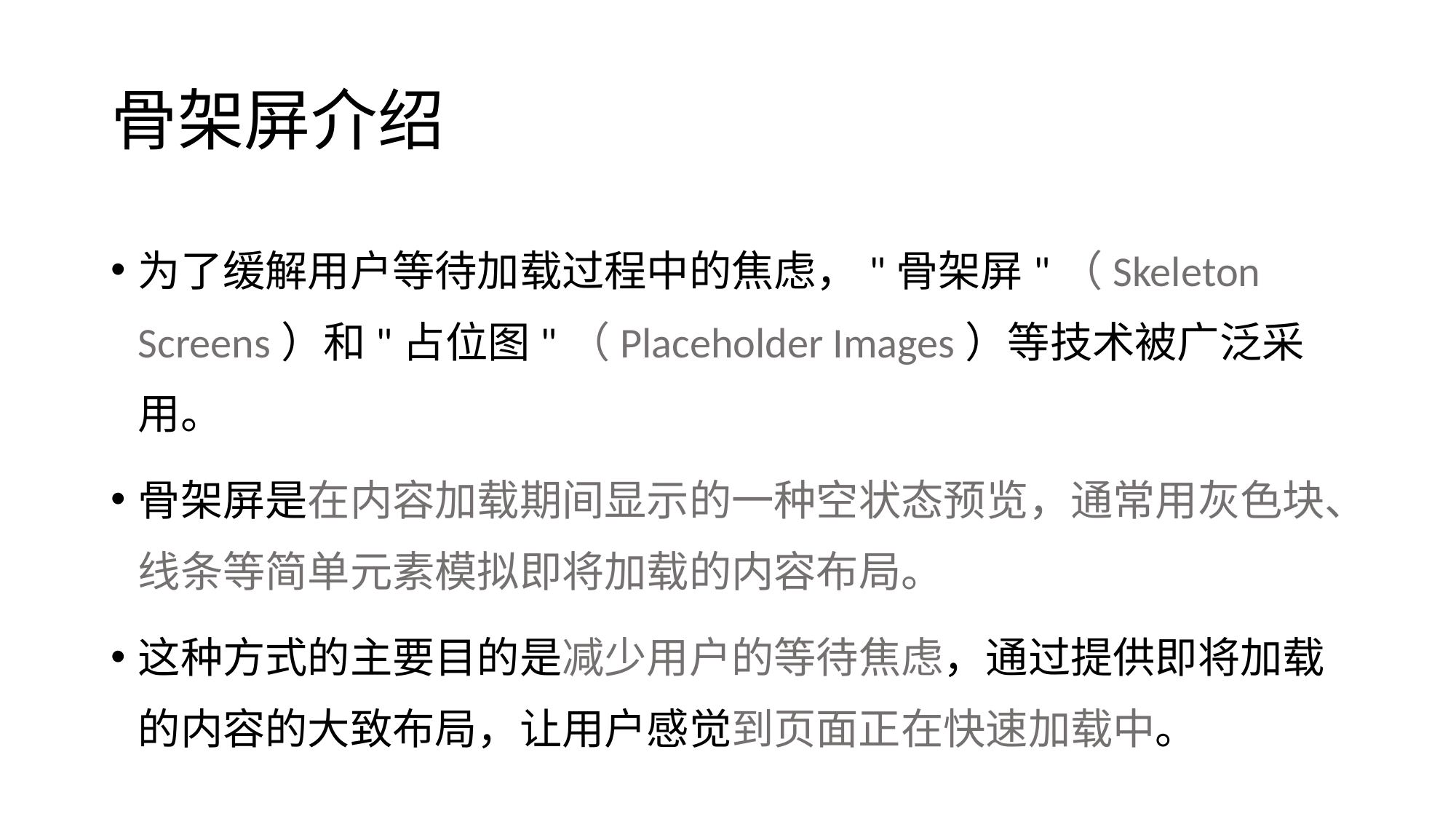

# 骨架屏介绍
为了缓解用户等待加载过程中的焦虑，"骨架屏"（Skeleton Screens）和"占位图"（Placeholder Images）等技术被广泛采用。
骨架屏是在内容加载期间显示的一种空状态预览，通常用灰色块、线条等简单元素模拟即将加载的内容布局。
这种方式的主要目的是减少用户的等待焦虑，通过提供即将加载的内容的大致布局，让用户感觉到页面正在快速加载中。